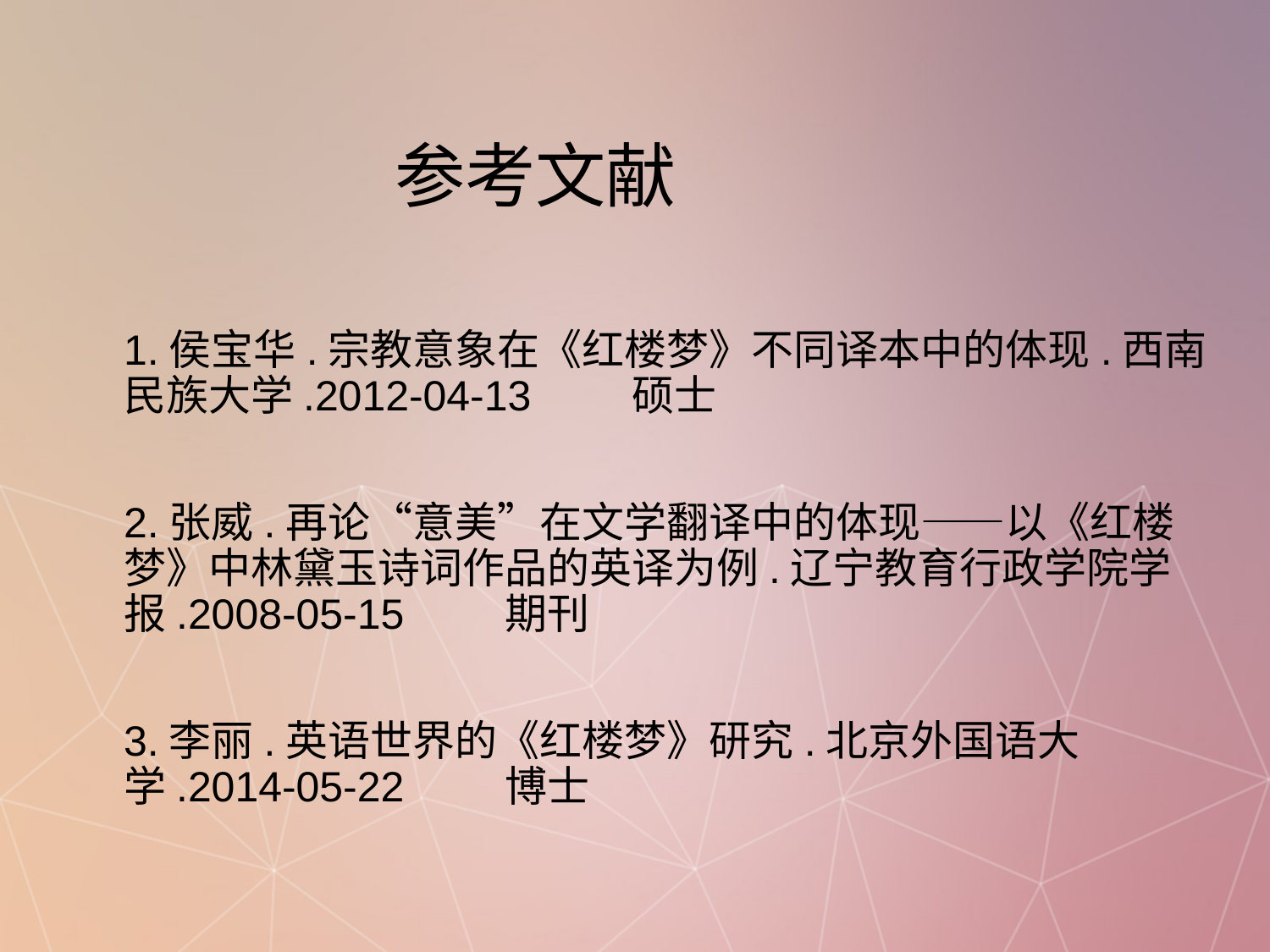

参考文献

1.侯宝华.宗教意象在《红楼梦》不同译本中的体现.西南民族大学.2012-04-13	硕士

2.张威.再论“意美”在文学翻译中的体现——以《红楼梦》中林黛玉诗词作品的英译为例.辽宁教育行政学院学报.2008-05-15	期刊

3.李丽.英语世界的《红楼梦》研究.北京外国语大学.2014-05-22	博士